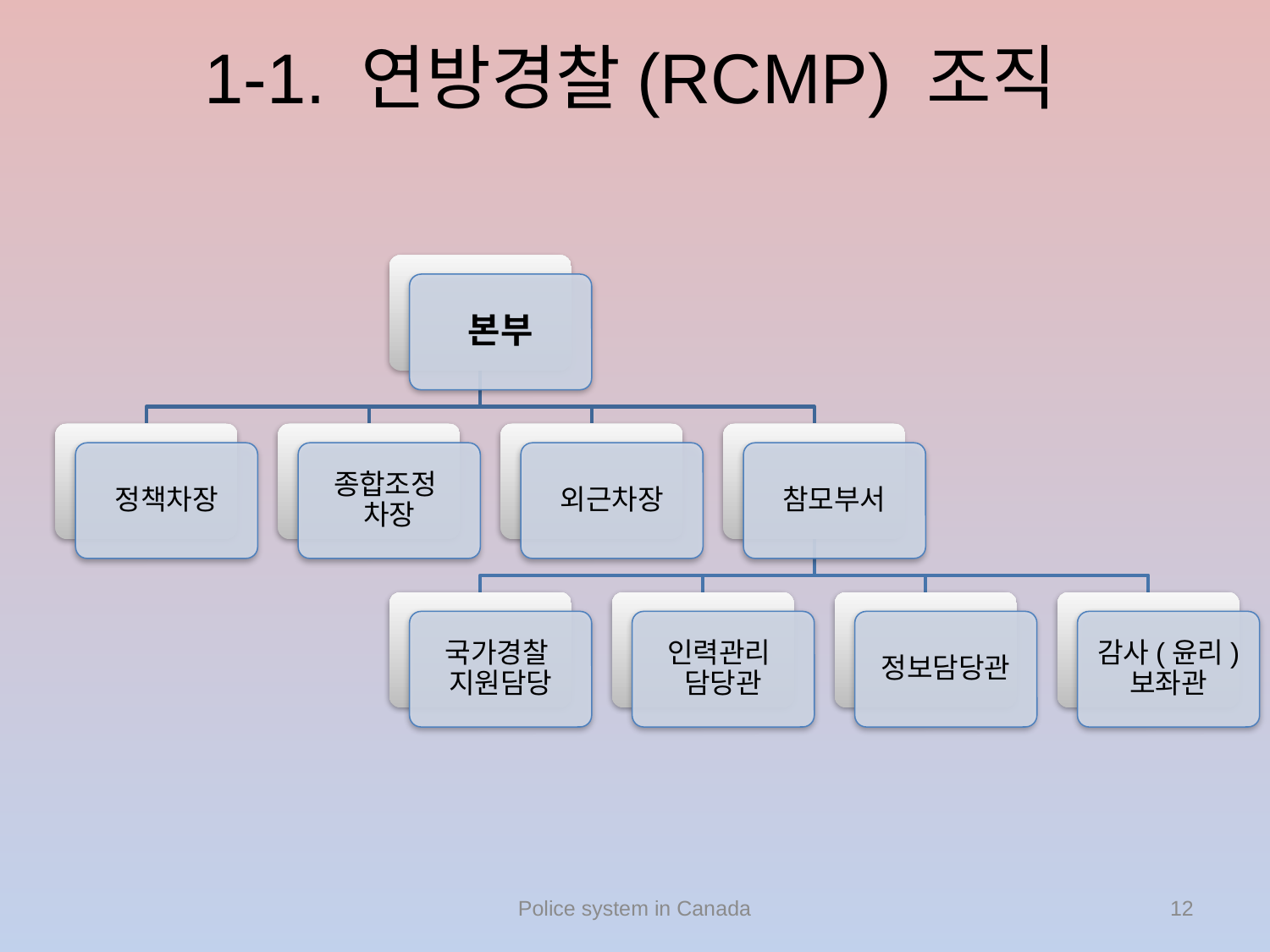

# 1-1. 연방경찰(RCMP) 조직
본부
정책차장
종합조정  차장
외근차장
참모부서
국가경찰  지원담당
인력관리  담당관
정보담당관
감사(윤리) 보좌관
Police system in Canada
12